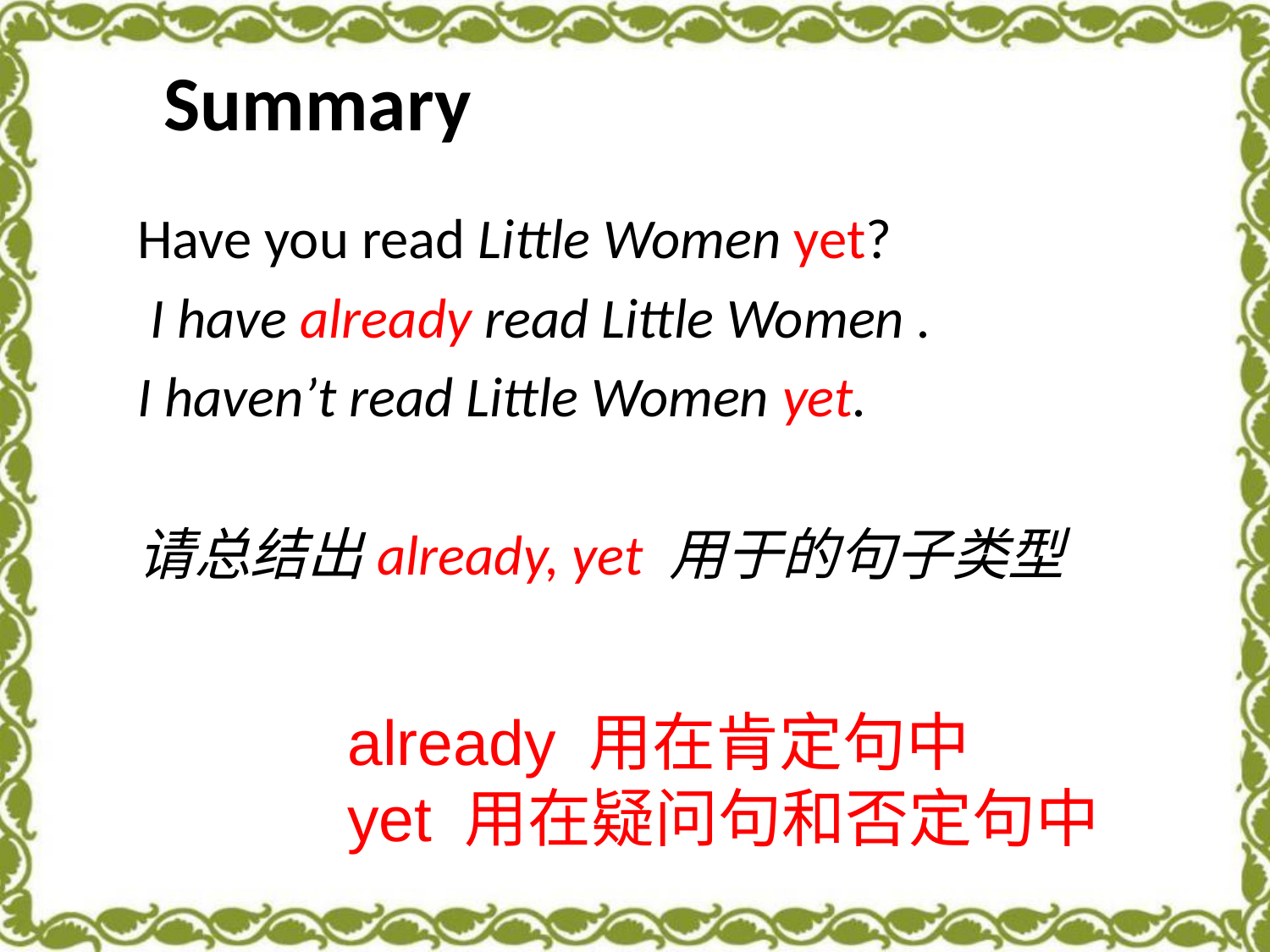

Summary
Have you read Little Women yet?
 I have already read Little Women .
I haven’t read Little Women yet.

请总结出already, yet 用于的句子类型
already 用在肯定句中
yet 用在疑问句和否定句中